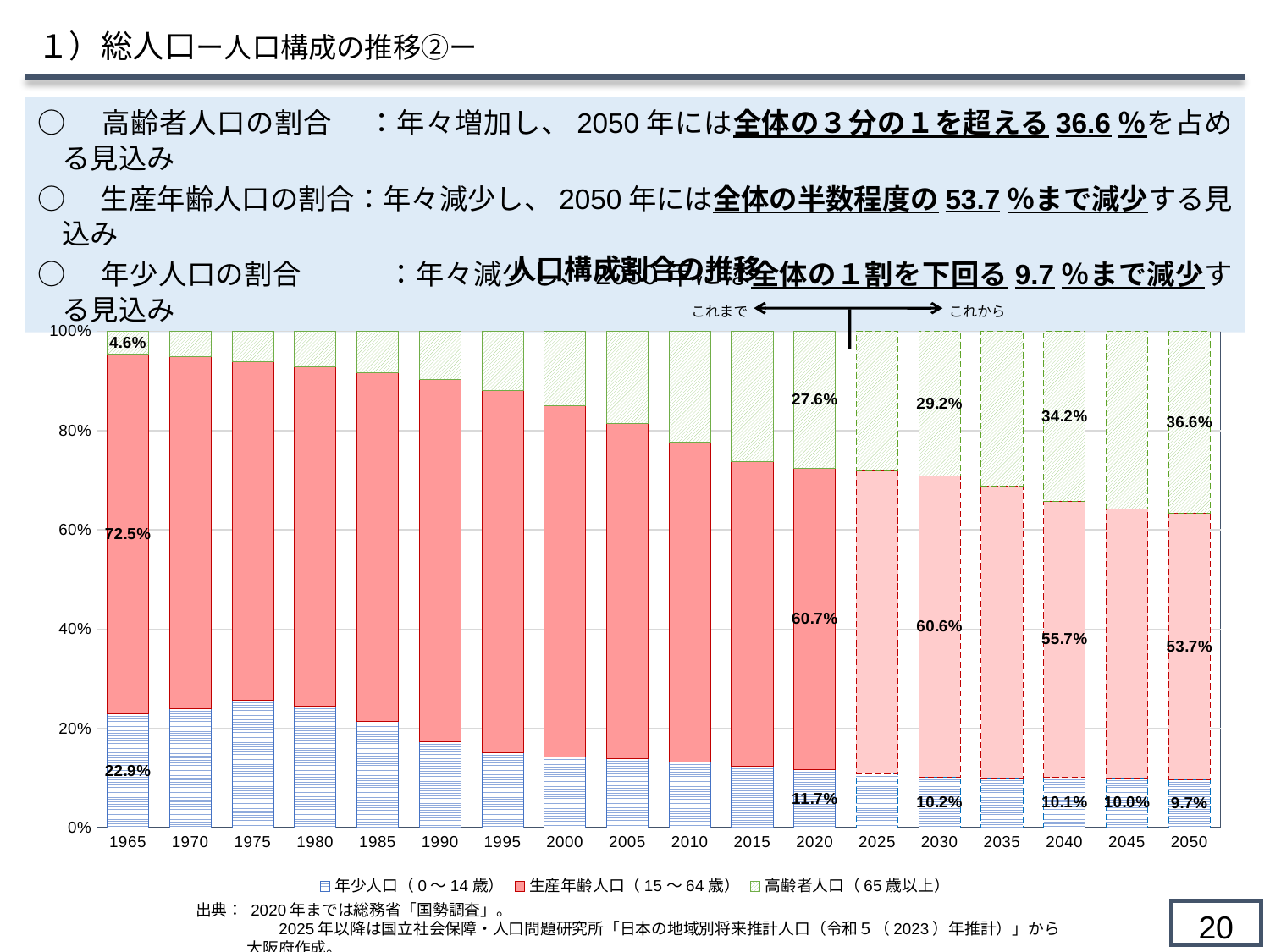

１）総人口ー人口構成の推移②ー
○　高齢者人口の割合　 ：年々増加し、2050年には全体の３分の１を超える36.6％を占める見込み
○　生産年齢人口の割合：年々減少し、2050年には全体の半数程度の53.7％まで減少する見込み
○　年少人口の割合　　　：年々減少し、2050年には全体の１割を下回る9.7％まで減少する見込み
人口構成割合の推移
これまで
これから

### Chart

| Category | 年少人口（0～14歳） | 生産年齢人口（15～64歳） | 高齢者人口（65歳以上） |
|---|---|---|---|
| 1965 | 0.22934950472339002 | 0.7250576782482817 | 0.04559281702832833 |
| 1970 | 0.23890660430839003 | 0.7094162047535063 | 0.051677190938103634 |
| 1975 | 0.25633872710240546 | 0.6831508438845337 | 0.06051042901306075 |
| 1980 | 0.2442726131241018 | 0.6832624390317671 | 0.07246494784413114 |
| 1985 | 0.2136343245969197 | 0.7036245618755048 | 0.0827411135275755 |
| 1990 | 0.17297100650830174 | 0.7300676501771134 | 0.09696134331458495 |
| 1995 | 0.15048748504633996 | 0.730182165614525 | 0.11933034933913506 |
| 2000 | 0.1422123855746395 | 0.708150564876554 | 0.1496370495488064 |
| 2005 | 0.13828661223219502 | 0.675138225874934 | 0.18657516189287107 |
| 2010 | 0.1322344729333481 | 0.6438739143701048 | 0.2238916126965471 |
| 2015 | 0.12419999436617742 | 0.6134672795390764 | 0.26233272609474617 |
| 2020 | 0.11681509354542507 | 0.6068700117734451 | 0.27631489468112974 |
| 2025 | 0.1084328142659657 | 0.6110298031327532 | 0.2805373826012811 |
| 2030 | 0.1023398171878935 | 0.6060852431815824 | 0.291574939630524 |
| 2035 | 0.09994623610492273 | 0.5881203219074954 | 0.31193344198758177 |
| 2040 | 0.10097645038885306 | 0.5570619625014605 | 0.34196158710968655 |
| 2045 | 0.10019740728568154 | 0.5426786255887609 | 0.35712396712555755 |
| 2050 | 0.09695144634954761 | 0.5368105879764544 | 0.3662379656739979 |
出典： 2020年までは総務省「国勢調査」。
　　　　　2025年以降は国立社会保障・人口問題研究所「日本の地域別将来推計人口（令和５（2023）年推計）」から大阪府作成。
20